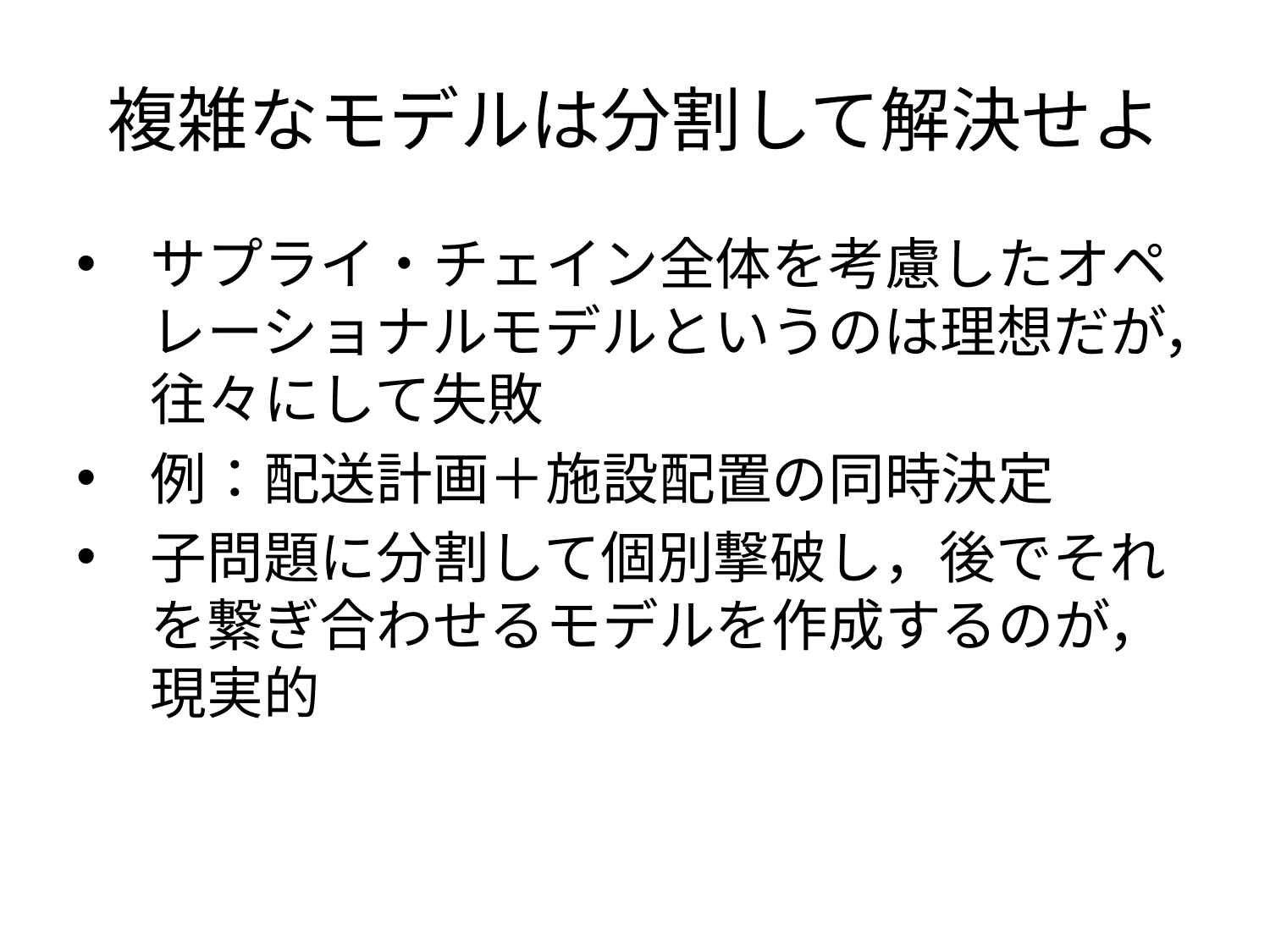

# 複雑なモデルは分割して解決せよ
サプライ・チェイン全体を考慮したオペレーショナルモデルというのは理想だが，往々にして失敗
例：配送計画＋施設配置の同時決定
子問題に分割して個別撃破し，後でそれを繋ぎ合わせるモデルを作成するのが，現実的